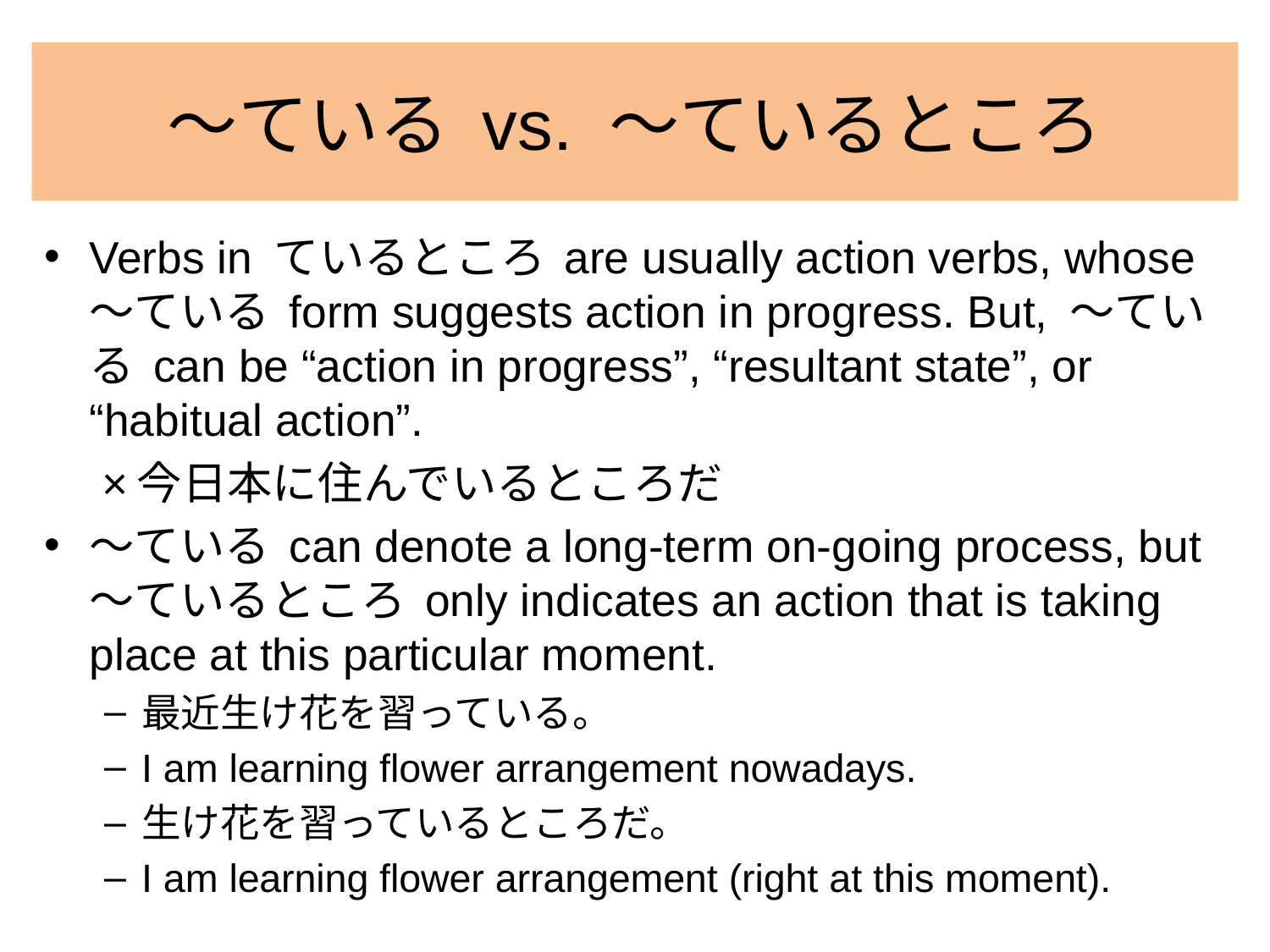

# 〜ている vs. 〜ているところ
Verbs in ているところ are usually action verbs, whose 〜ている form suggests action in progress. But, 〜ている can be “action in progress”, “resultant state”, or “habitual action”.
	 ×今日本に住んでいるところだ
〜ている can denote a long-term on-going process, but 〜ているところ only indicates an action that is taking place at this particular moment.
最近生け花を習っている。
	I am learning flower arrangement nowadays.
生け花を習っているところだ。
	I am learning flower arrangement (right at this moment).